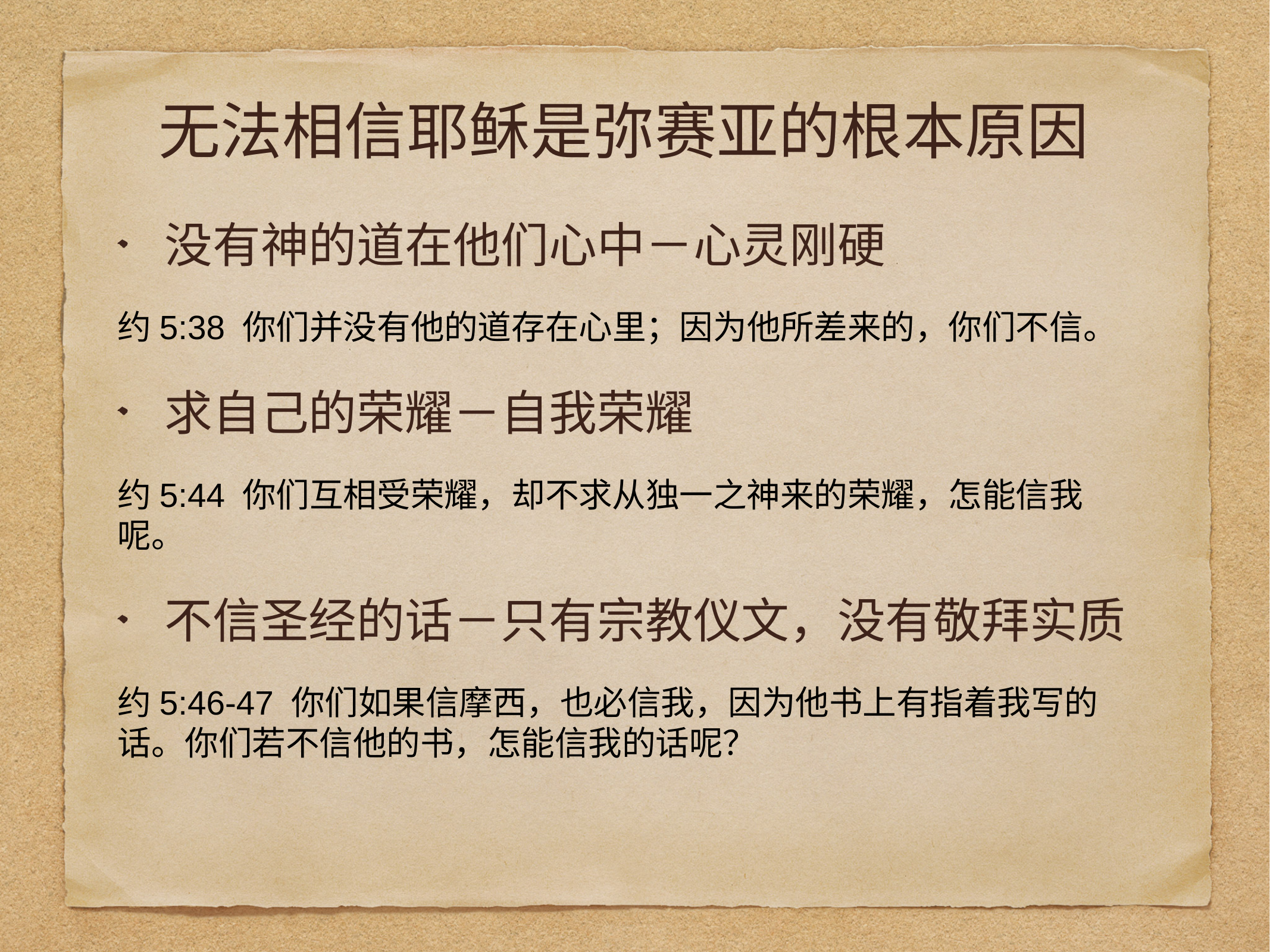

# 无法相信耶稣是弥赛亚的根本原因
没有神的道在他们心中－心灵刚硬
约5:38 你们并没有他的道存在心里；因为他所差来的，你们不信。
求自己的荣耀－自我荣耀
约5:44 你们互相受荣耀，却不求从独一之神来的荣耀，怎能信我呢。
不信圣经的话－只有宗教仪文，没有敬拜实质
约5:46-47 你们如果信摩西，也必信我，因为他书上有指着我写的话。你们若不信他的书，怎能信我的话呢？